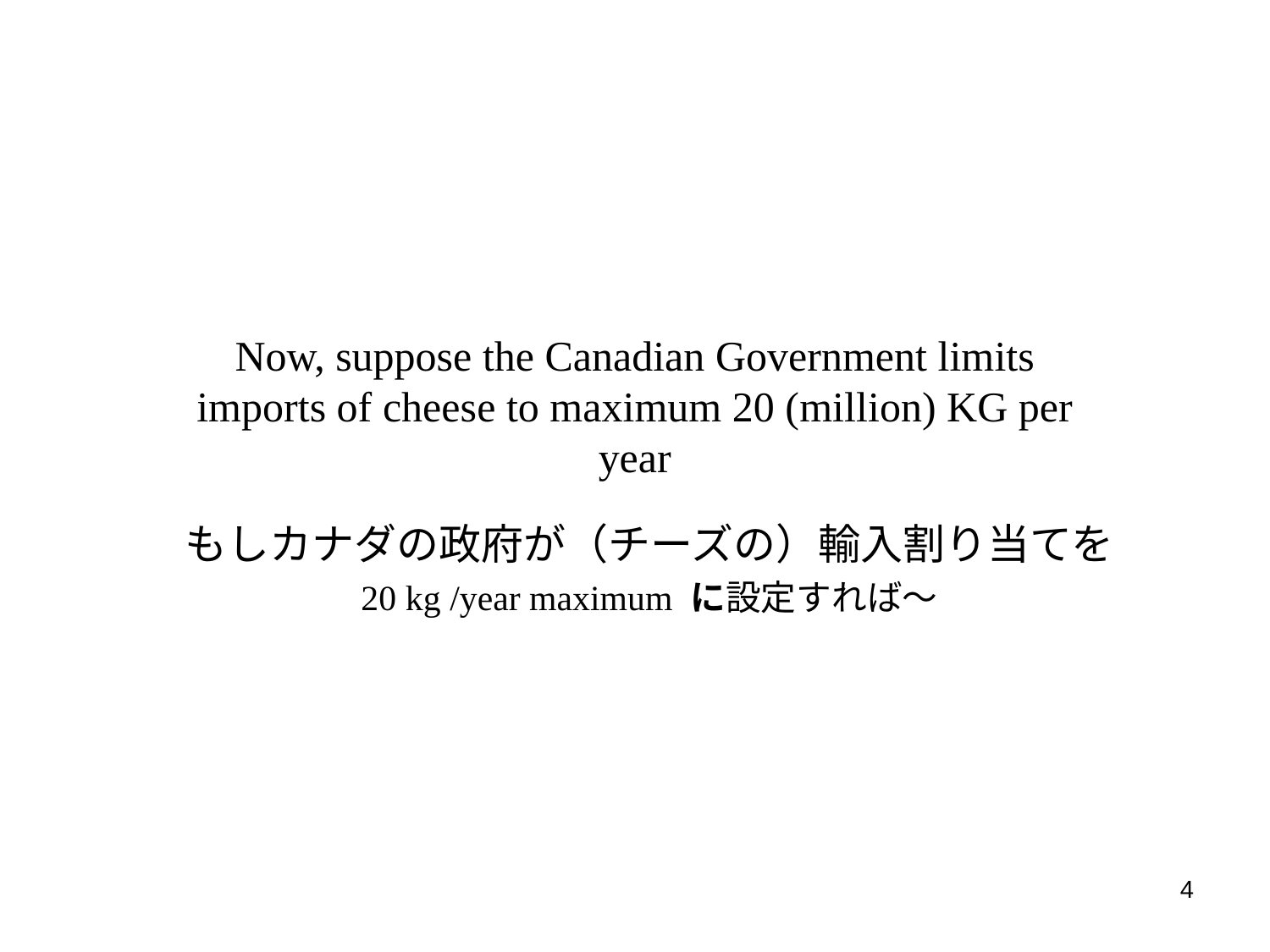

# Now, suppose the Canadian Government limits imports of cheese to maximum 20 (million) KG per year
もしカナダの政府が（チーズの）輸入割り当てを
20 kg /year maximum に設定すれば～
4